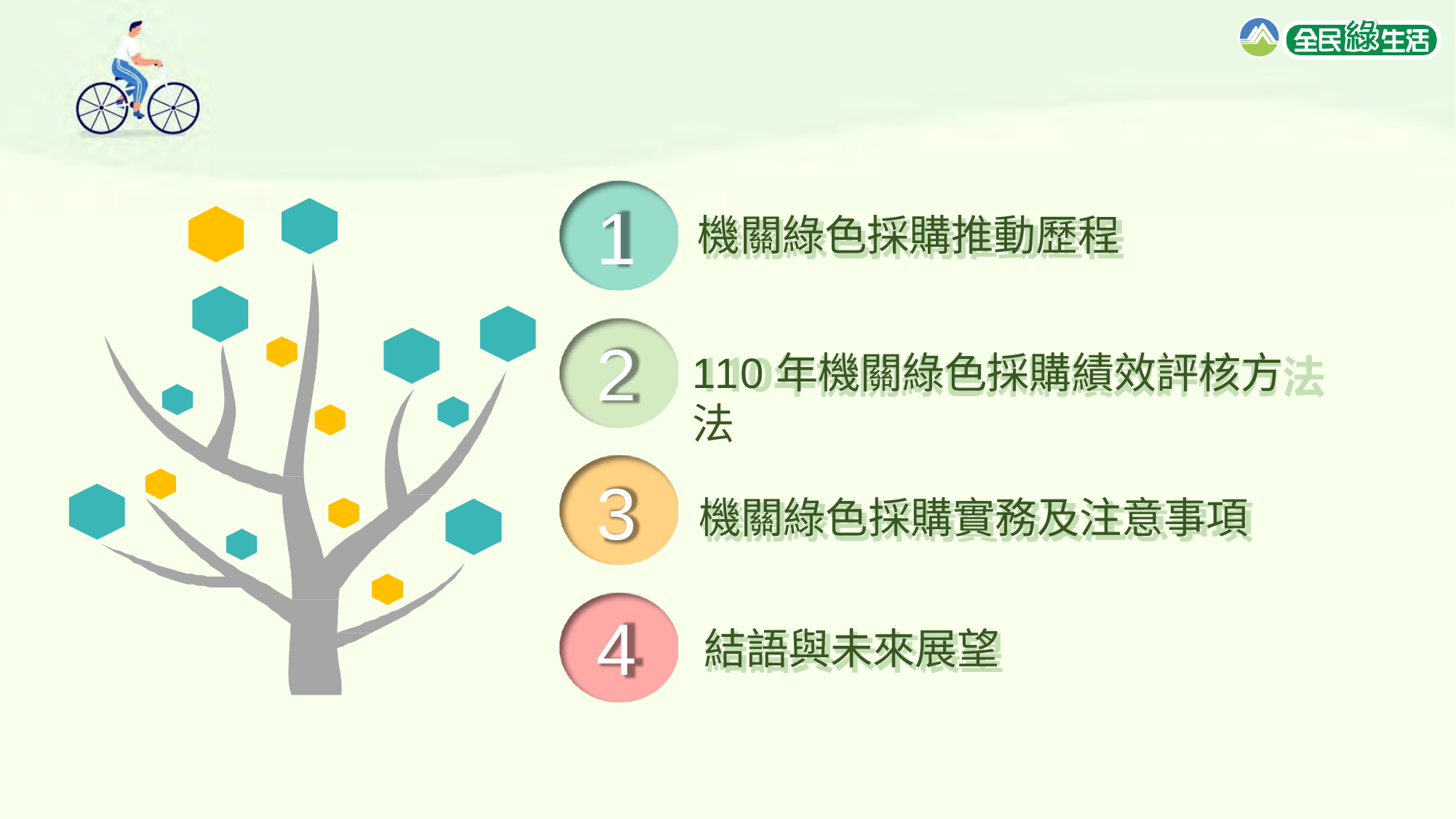

# 1

機關綠色採購推動歷程

2
3
4
110年機關綠色採購績效評核方法

機關綠色採購實務及注意事項

結語與未來展望